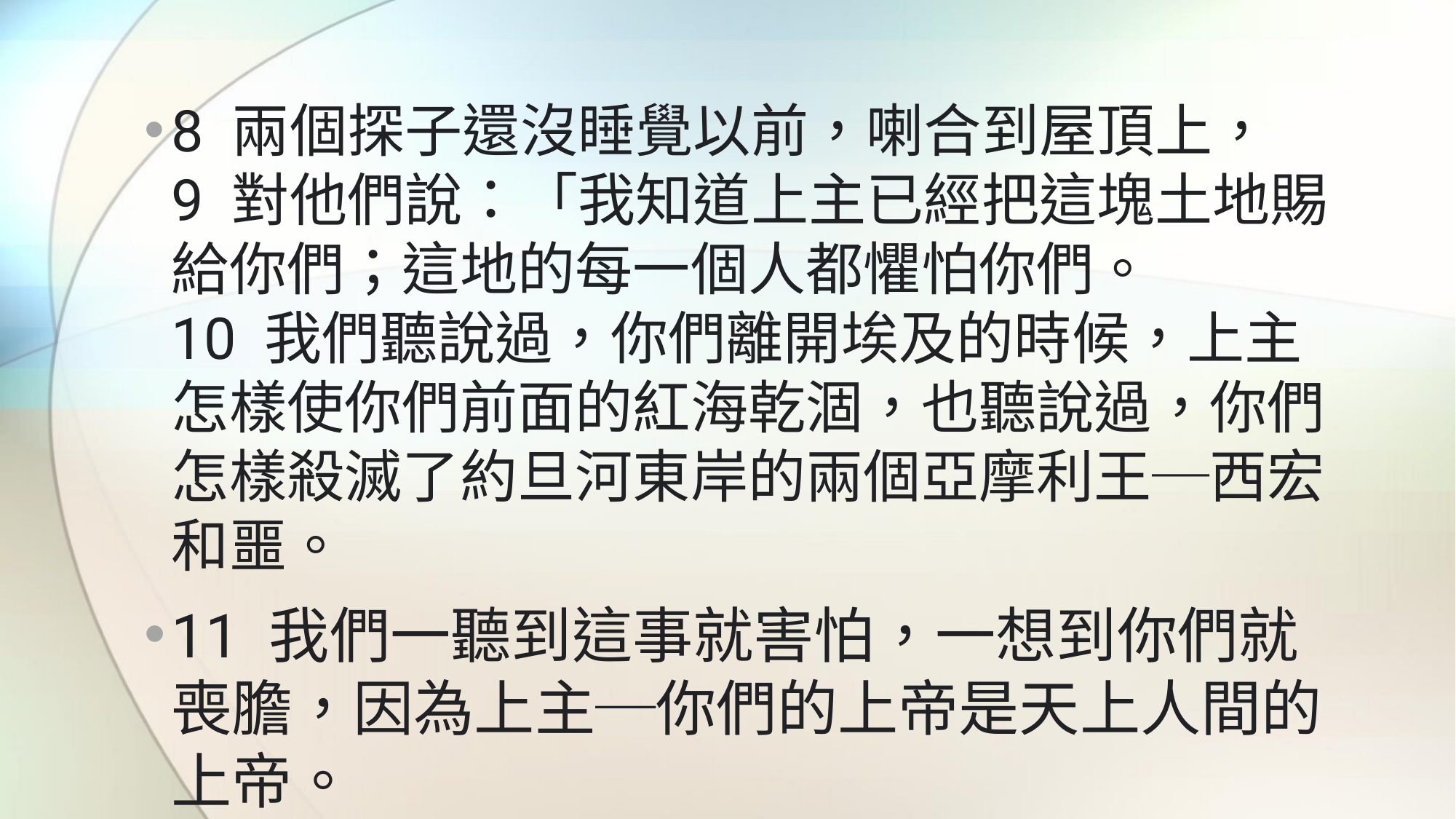

8 兩個探子還沒睡覺以前，喇合到屋頂上，
9 對他們說：「我知道上主已經把這塊土地賜給你們；這地的每一個人都懼怕你們。
10 我們聽說過，你們離開埃及的時候，上主怎樣使你們前面的紅海乾涸，也聽說過，你們怎樣殺滅了約旦河東岸的兩個亞摩利王─西宏和噩。
11 我們一聽到這事就害怕，一想到你們就喪膽，因為上主─你們的上帝是天上人間的上帝。